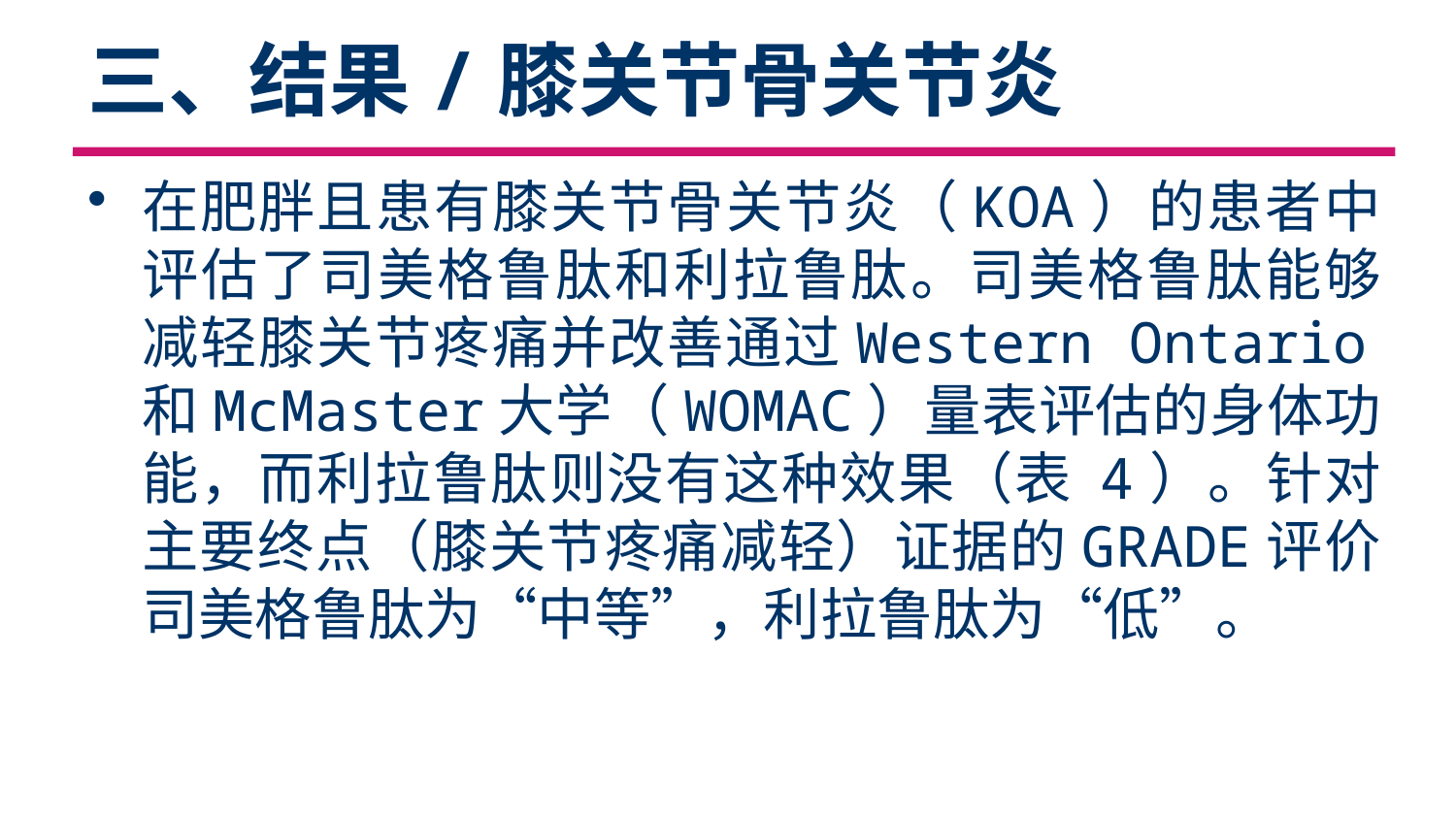

# 三、结果/膝关节骨关节炎

在肥胖且患有膝关节骨关节炎（KOA）的患者中评估了司美格鲁肽和利拉鲁肽。司美格鲁肽能够减轻膝关节疼痛并改善通过Western Ontario和McMaster大学（WOMAC）量表评估的身体功能，而利拉鲁肽则没有这种效果（表 4）。针对主要终点（膝关节疼痛减轻）证据的GRADE评价司美格鲁肽为“中等”，利拉鲁肽为“低”。